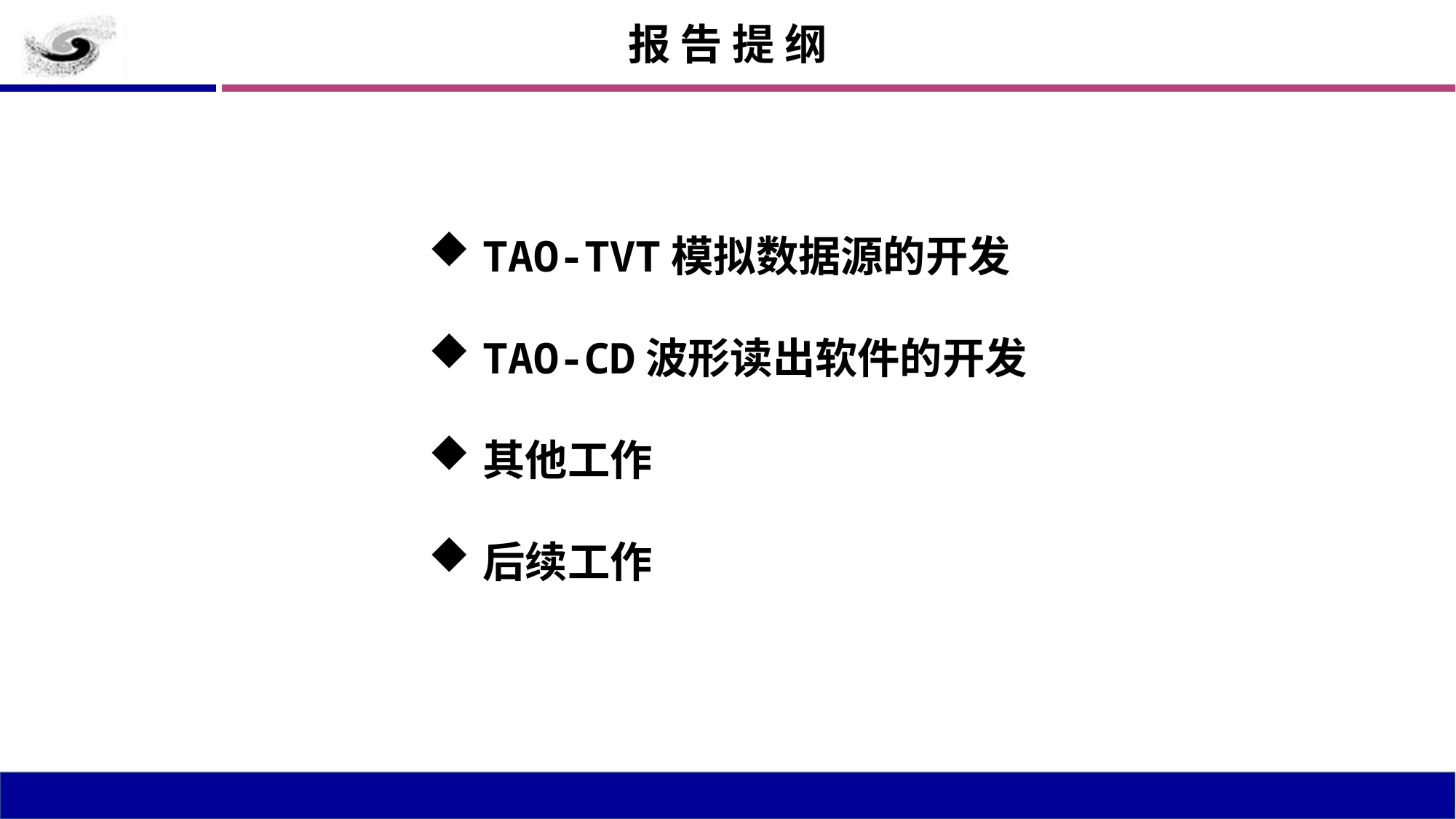

报 告 提 纲
TAO-TVT模拟数据源的开发

TAO-CD波形读出软件的开发

其他工作

后续工作